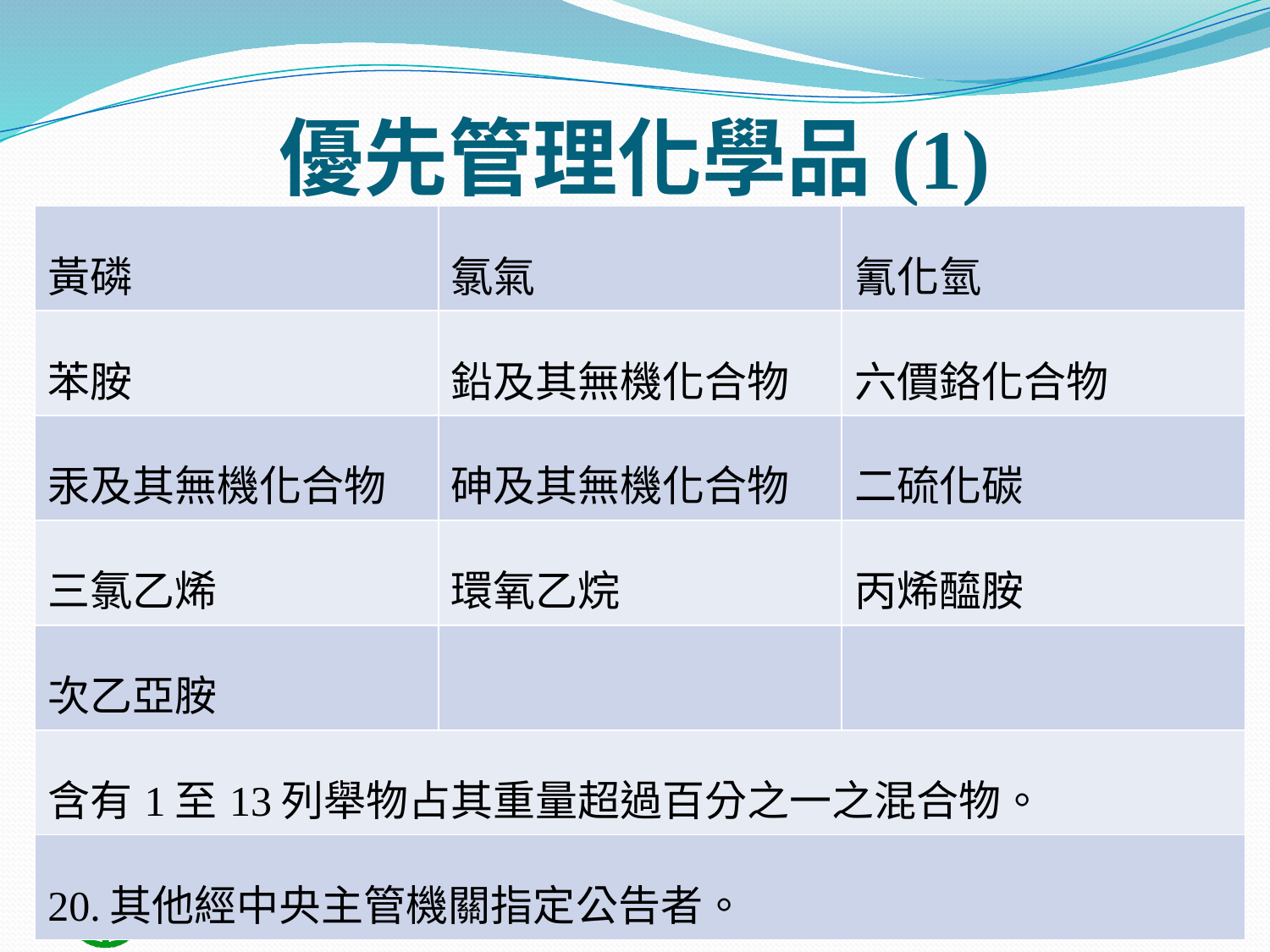

# 優先管理化學品(1)
| 黃磷 | 氯氣 | 氰化氫 |
| --- | --- | --- |
| 苯胺 | 鉛及其無機化合物 | 六價鉻化合物 |
| 汞及其無機化合物 | 砷及其無機化合物 | 二硫化碳 |
| 三氯乙烯 | 環氧乙烷 | 丙烯醯胺 |
| 次乙亞胺 |  |  |
| 含有1至13列舉物占其重量超過百分之一之混合物。 |  |  |
| 20.其他經中央主管機關指定公告者。 |  |  |

44